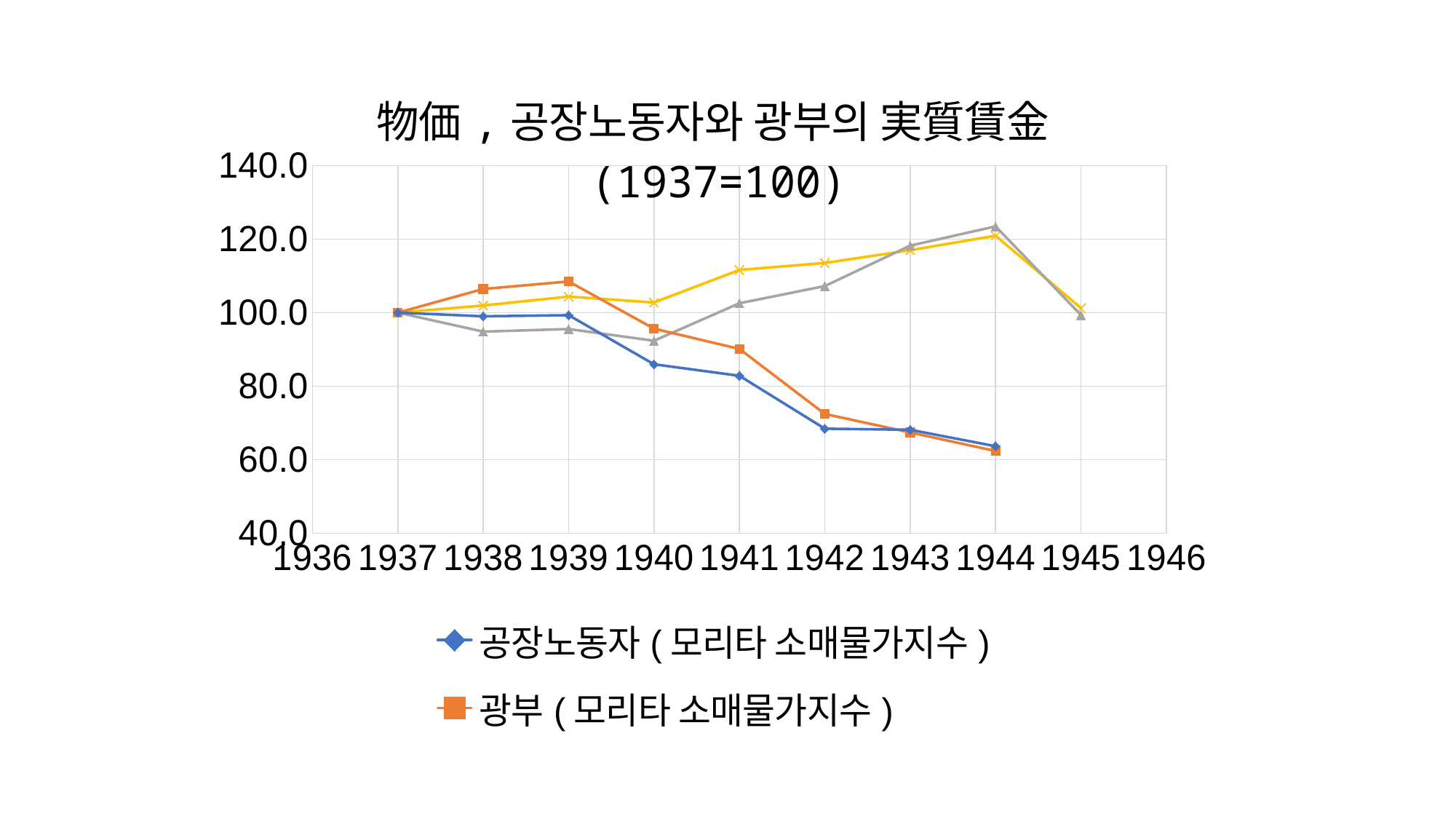

### Chart: 物価,공장노동자와 광부의 実質賃金(1937=100)

| Category | 공장노동자(모리타 소매물가지수) | 광부(모리타 소매물가지수) | 광부(일본은행 소매물가지수) | 공장노동자(일본은행 소매물가지수) |
|---|---|---|---|---|